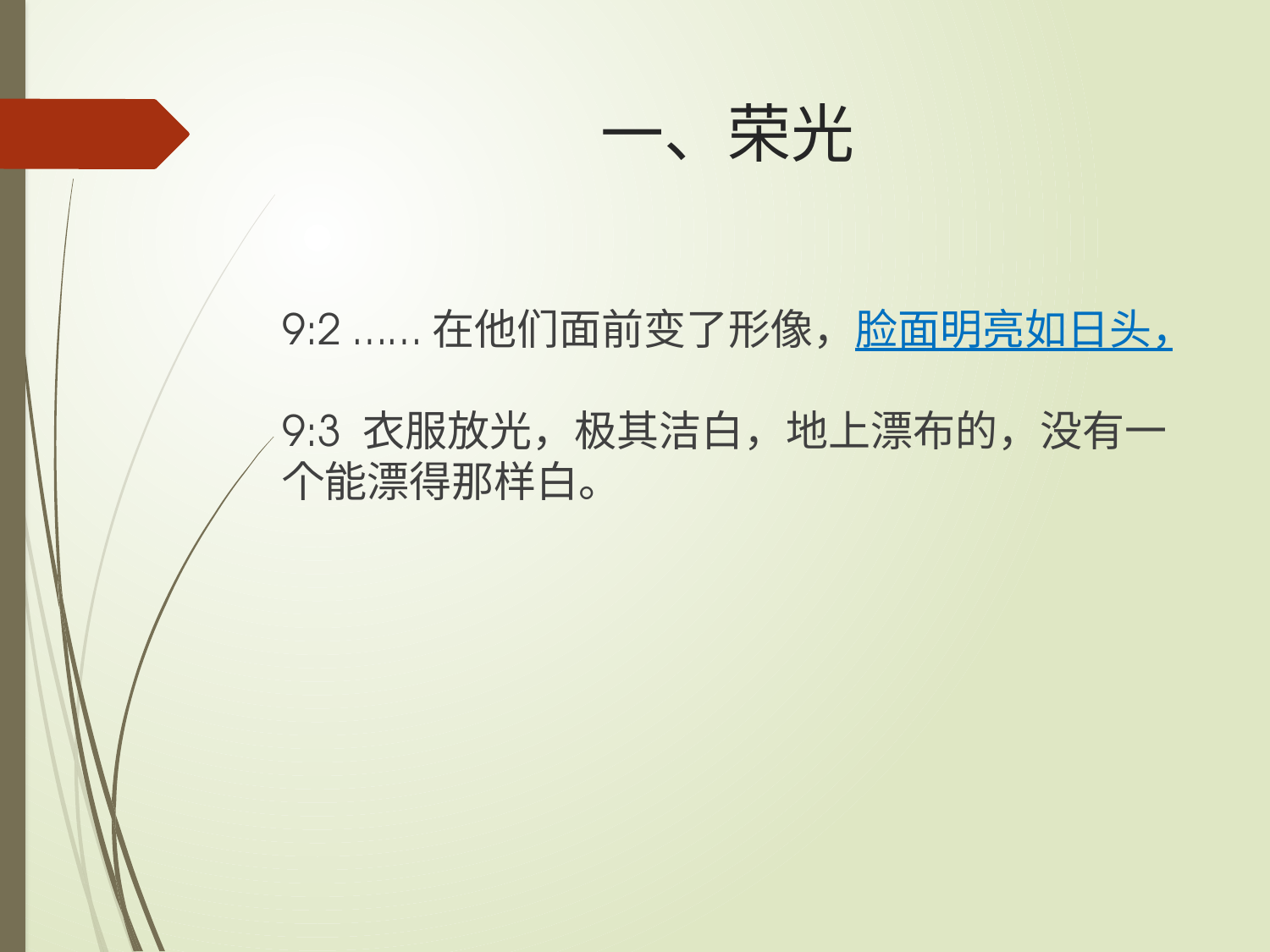

# 一、荣光
9:2 ……在他们面前变了形像，脸面明亮如日头，
9:3 衣服放光，极其洁白，地上漂布的，没有一个能漂得那样白。